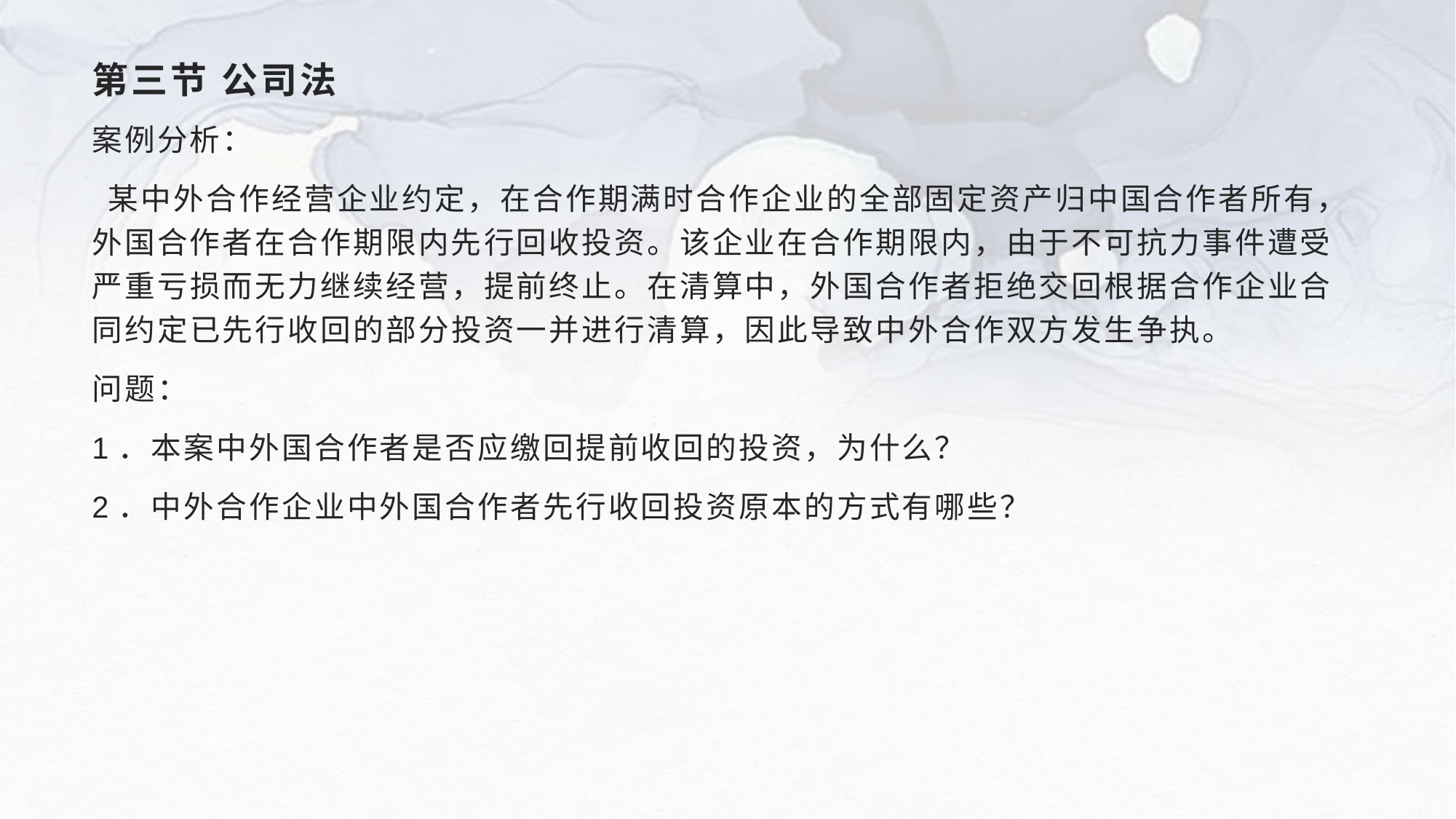

# 第三节 公司法
案例分析：
 某中外合作经营企业约定，在合作期满时合作企业的全部固定资产归中国合作者所有，外国合作者在合作期限内先行回收投资。该企业在合作期限内，由于不可抗力事件遭受严重亏损而无力继续经营，提前终止。在清算中，外国合作者拒绝交回根据合作企业合同约定已先行收回的部分投资一并进行清算，因此导致中外合作双方发生争执。
问题：
1．本案中外国合作者是否应缴回提前收回的投资，为什么？
2．中外合作企业中外国合作者先行收回投资原本的方式有哪些？